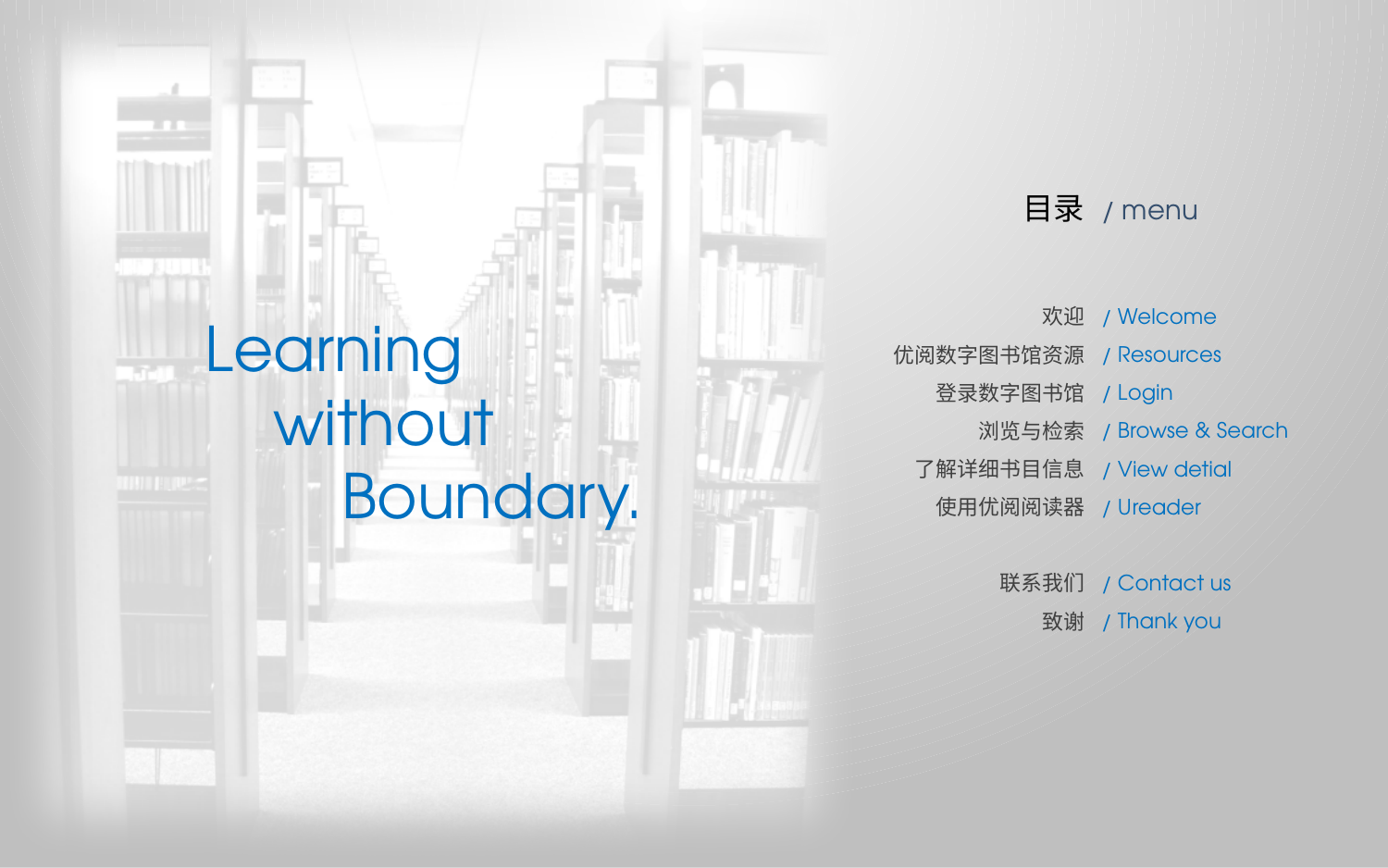

目录

欢迎
优阅数字图书馆资源
登录数字图书馆
浏览与检索
了解详细书目信息
使用优阅阅读器

联系我们
致谢

/ menu

/ Welcome
/ Resources
/ Login
/ Browse & Search
/ View detial
/ Ureader

/ Contact us
/ Thank you

Learning
    without
        Boundary.